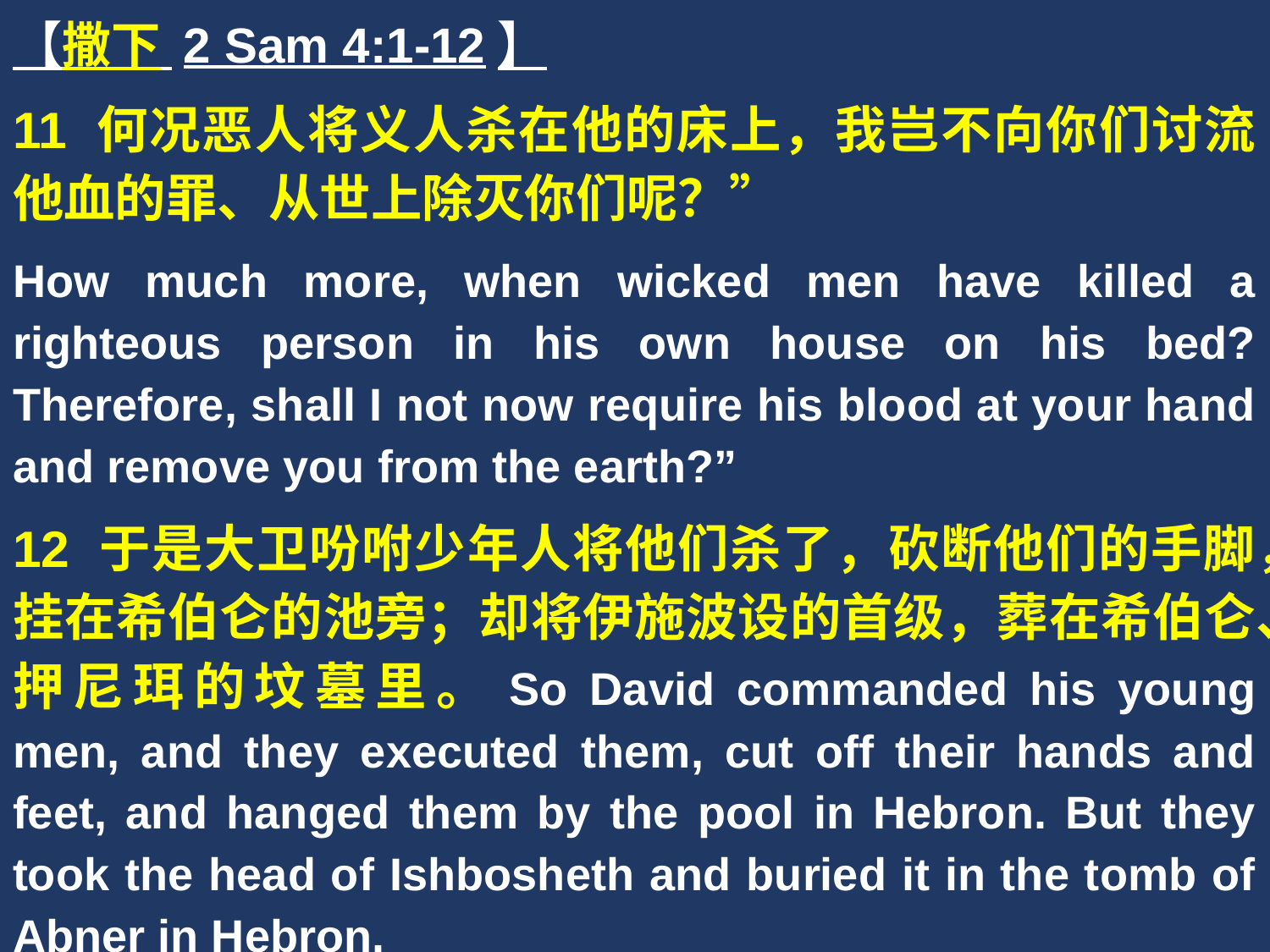

【撒下 2 Sam 4:1-12】
11 何况恶人将义人杀在他的床上，我岂不向你们讨流他血的罪、从世上除灭你们呢？”
How much more, when wicked men have killed a righteous person in his own house on his bed? Therefore, shall I not now require his blood at your hand and remove you from the earth?”
12 于是大卫吩咐少年人将他们杀了，砍断他们的手脚，挂在希伯仑的池旁；却将伊施波设的首级，葬在希伯仑、押尼珥的坟墓里。So David commanded his young men, and they executed them, cut off their hands and feet, and hanged them by the pool in Hebron. But they took the head of Ishbosheth and buried it in the tomb of Abner in Hebron.